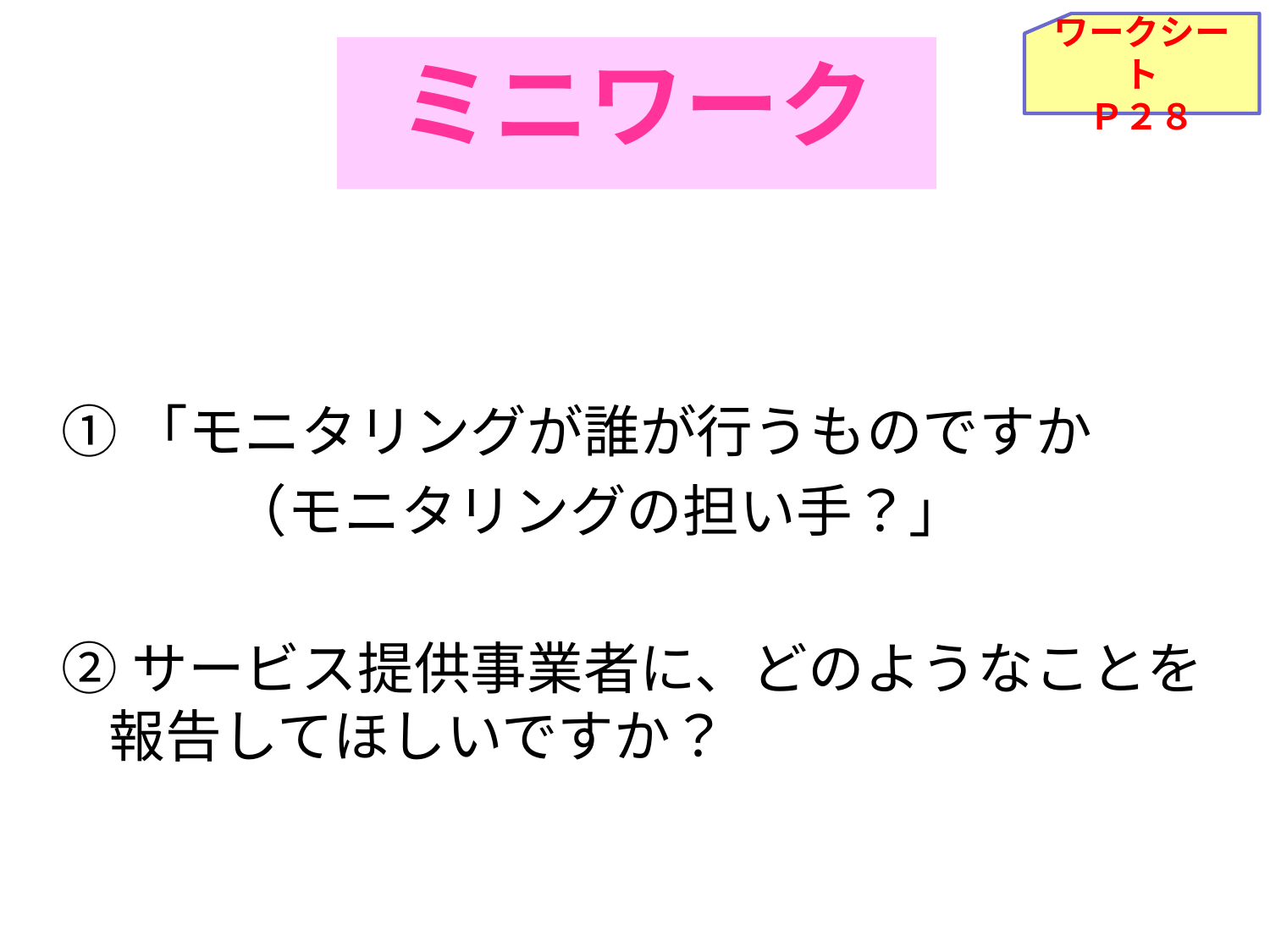

19
ワークシート
Ｐ２８
# ミニワーク
①「モニタリングが誰が行うものですか
　　　（モニタリングの担い手？」

②サービス提供事業者に、どのようなことを報告してほしいですか？